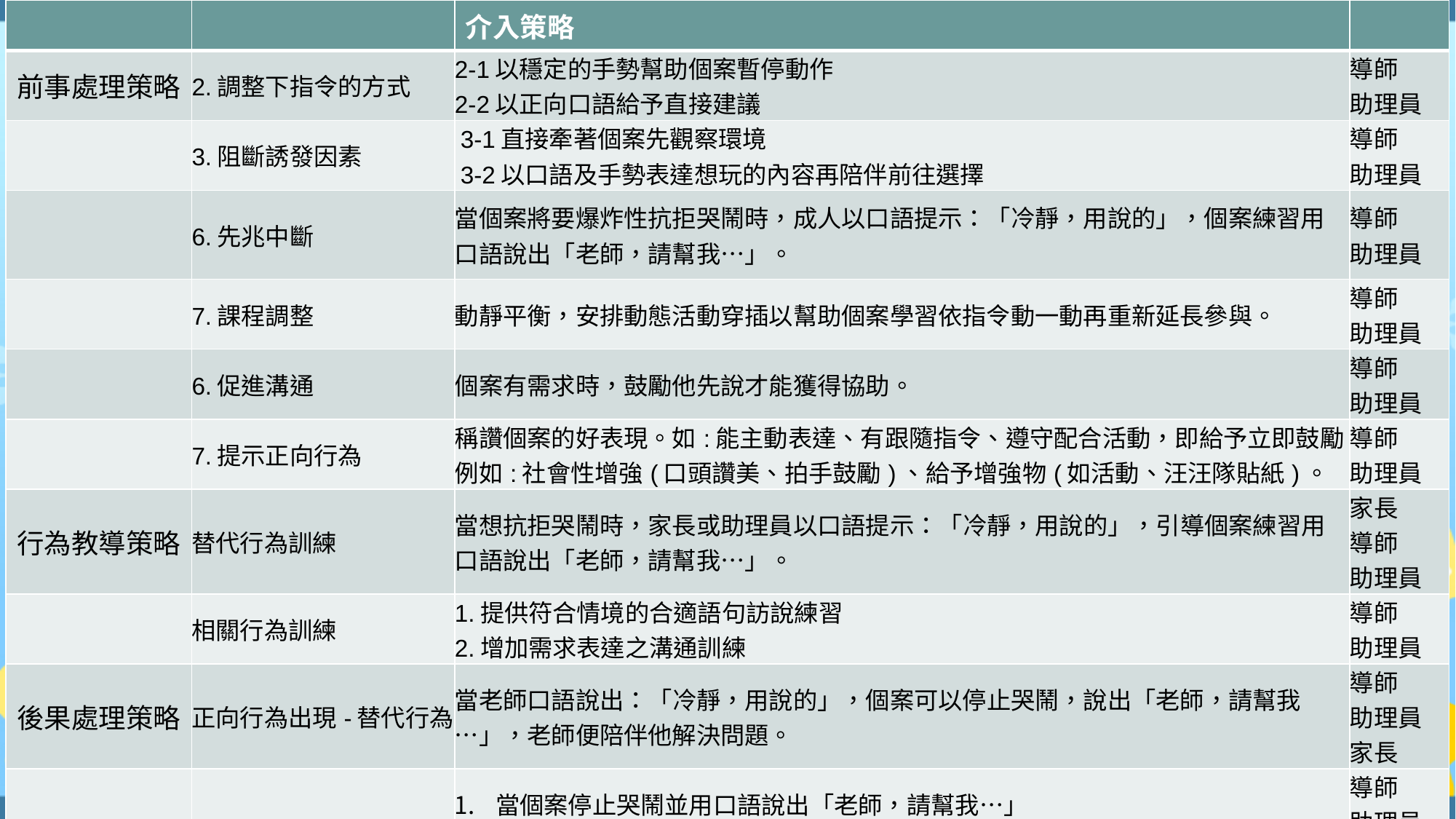

|  |  | 介入策略 |  |
| --- | --- | --- | --- |
| 前事處理策略 | 2.調整下指令的方式 | 2-1以穩定的手勢幫助個案暫停動作 2-2以正向口語給予直接建議 | 導師 助理員 |
|  | 3.阻斷誘發因素 | 3-1直接牽著個案先觀察環境 3-2以口語及手勢表達想玩的內容再陪伴前往選擇 | 導師 助理員 |
|  | 6.先兆中斷 | 當個案將要爆炸性抗拒哭鬧時，成人以口語提示：「冷靜，用說的」，個案練習用口語說出「老師，請幫我…」。 | 導師 助理員 |
|  | 7.課程調整 | 動靜平衡，安排動態活動穿插以幫助個案學習依指令動一動再重新延長參與。 | 導師 助理員 |
|  | 6.促進溝通 | 個案有需求時，鼓勵他先說才能獲得協助。 | 導師 助理員 |
|  | 7.提示正向行為 | 稱讚個案的好表現。如:能主動表達、有跟隨指令、遵守配合活動，即給予立即鼓勵，例如:社會性增強(口頭讚美、拍手鼓勵)、給予增強物(如活動、汪汪隊貼紙)。 | 導師 助理員 |
| 行為教導策略 | 替代行為訓練 | 當想抗拒哭鬧時，家長或助理員以口語提示：「冷靜，用說的」，引導個案練習用口語說出「老師，請幫我…」。 | 家長 導師 助理員 |
|  | 相關行為訓練 | 1.提供符合情境的合適語句訪說練習 2.增加需求表達之溝通訓練 | 導師 助理員 |
| 後果處理策略 | 正向行為出現-替代行為 | 當老師口語說出：「冷靜，用說的」，個案可以停止哭鬧，說出「老師，請幫我…」，老師便陪伴他解決問題。 | 導師 助理員 家長 |
|  | 正向行為出現-相關行為 | 當個案停止哭鬧並用口語說出「老師，請幫我…」 社會性增強：口頭具體鼓勵、行動的具體協助。 增強：陪伴解決問題 | 導師 助理員 家長 巡迴老師 |
|  | 行為問題出現 | 提示正向行為：重新指令 | 導師 助理員 |
#